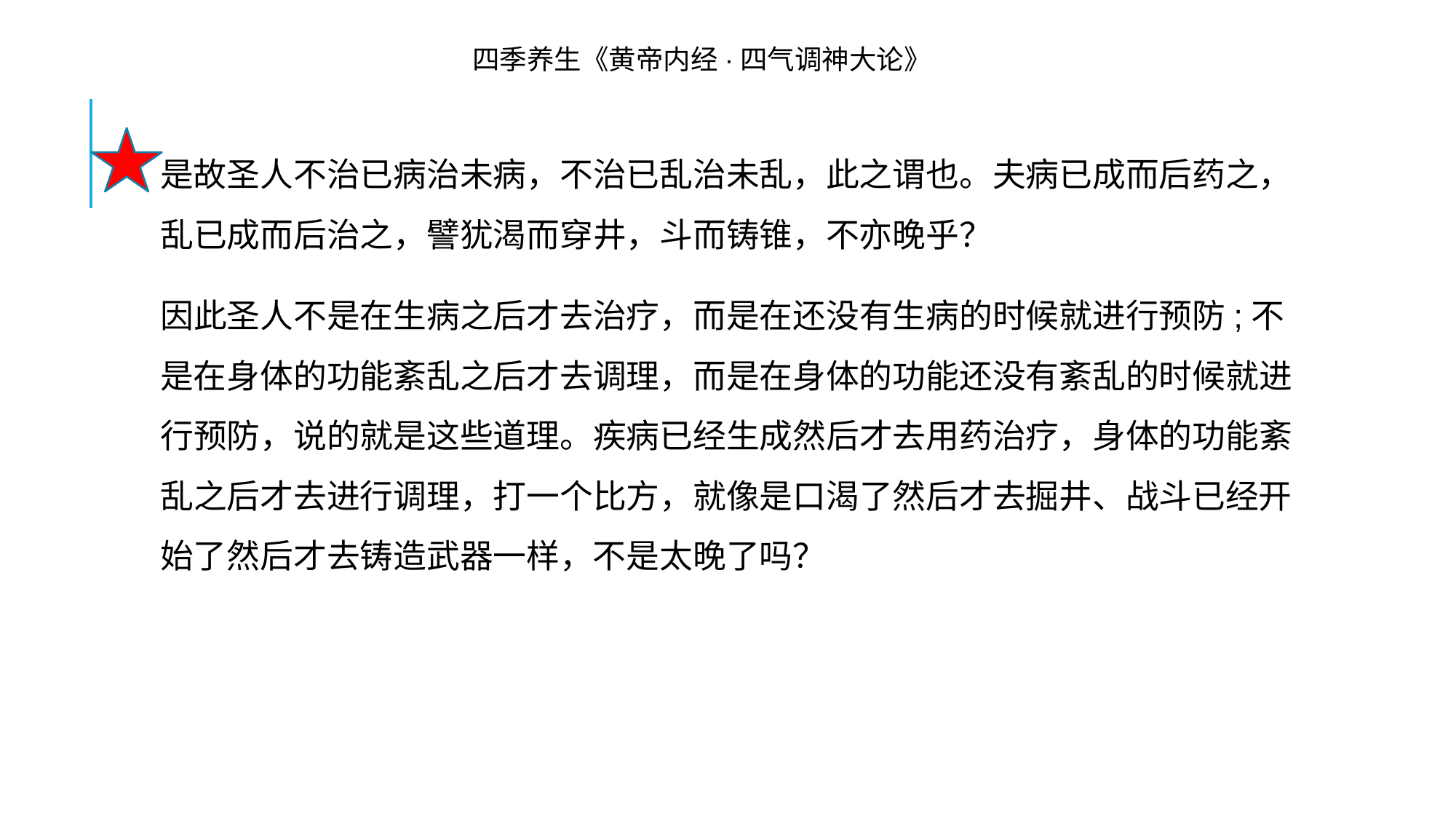

四季养生《黄帝内经·四气调神大论》

是故圣人不治已病治未病，不治已乱治未乱，此之谓也。夫病已成而后药之，乱已成而后治之，譬犹渴而穿井，斗而铸锥，不亦晚乎？
因此圣人不是在生病之后才去治疗，而是在还没有生病的时候就进行预防;不是在身体的功能紊乱之后才去调理，而是在身体的功能还没有紊乱的时候就进行预防，说的就是这些道理。疾病已经生成然后才去用药治疗，身体的功能紊乱之后才去进行调理，打一个比方，就像是口渴了然后才去掘井、战斗已经开始了然后才去铸造武器一样，不是太晚了吗？